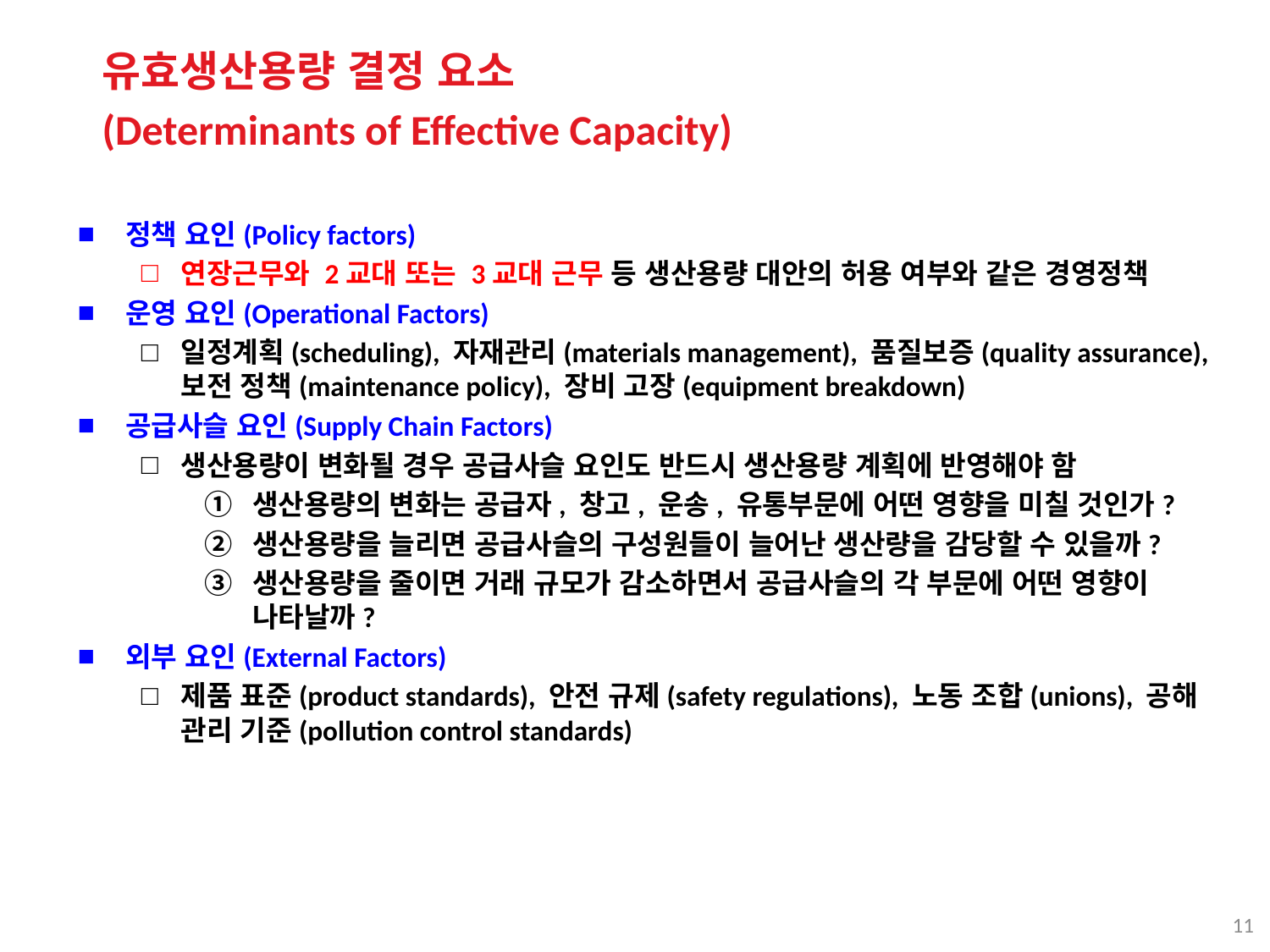

유효생산용량 결정 요소
(Determinants of Effective Capacity)
정책 요인(Policy factors)
연장근무와 2교대 또는 3교대 근무 등 생산용량 대안의 허용 여부와 같은 경영정책
운영 요인(Operational Factors)
일정계획(scheduling), 자재관리(materials management), 품질보증(quality assurance), 보전 정책(maintenance policy), 장비 고장(equipment breakdown)
공급사슬 요인(Supply Chain Factors)
생산용량이 변화될 경우 공급사슬 요인도 반드시 생산용량 계획에 반영해야 함
생산용량의 변화는 공급자, 창고, 운송, 유통부문에 어떤 영향을 미칠 것인가?
생산용량을 늘리면 공급사슬의 구성원들이 늘어난 생산량을 감당할 수 있을까?
생산용량을 줄이면 거래 규모가 감소하면서 공급사슬의 각 부문에 어떤 영향이 나타날까?
외부 요인(External Factors)
제품 표준(product standards), 안전 규제(safety regulations), 노동 조합(unions), 공해 관리 기준(pollution control standards)

11